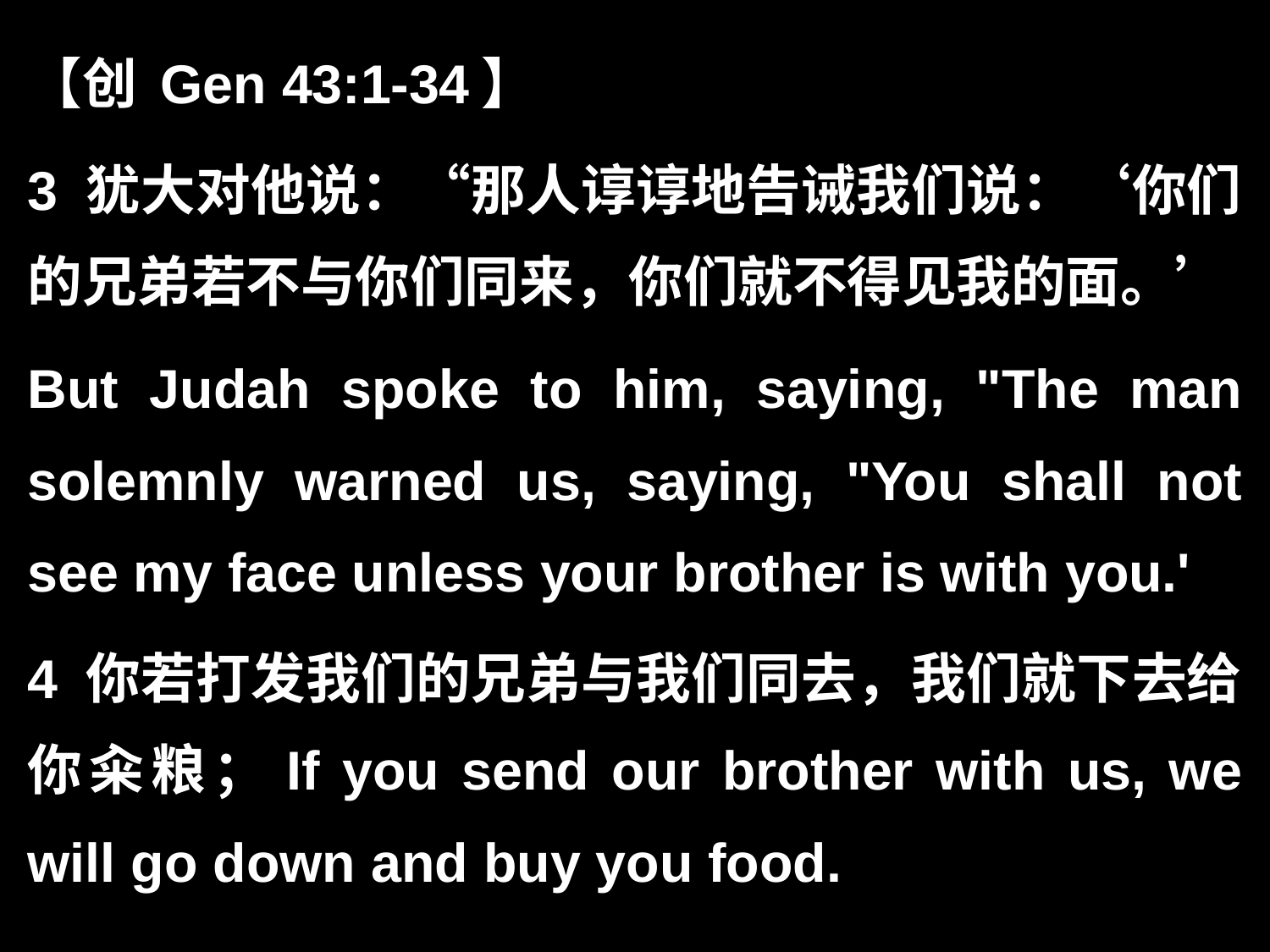

【创 Gen 43:1-34】
3 犹大对他说：“那人谆谆地告诫我们说：‘你们的兄弟若不与你们同来，你们就不得见我的面。’
But Judah spoke to him, saying, "The man solemnly warned us, saying, "You shall not see my face unless your brother is with you.'
4 你若打发我们的兄弟与我们同去，我们就下去给你籴粮；If you send our brother with us, we will go down and buy you food.